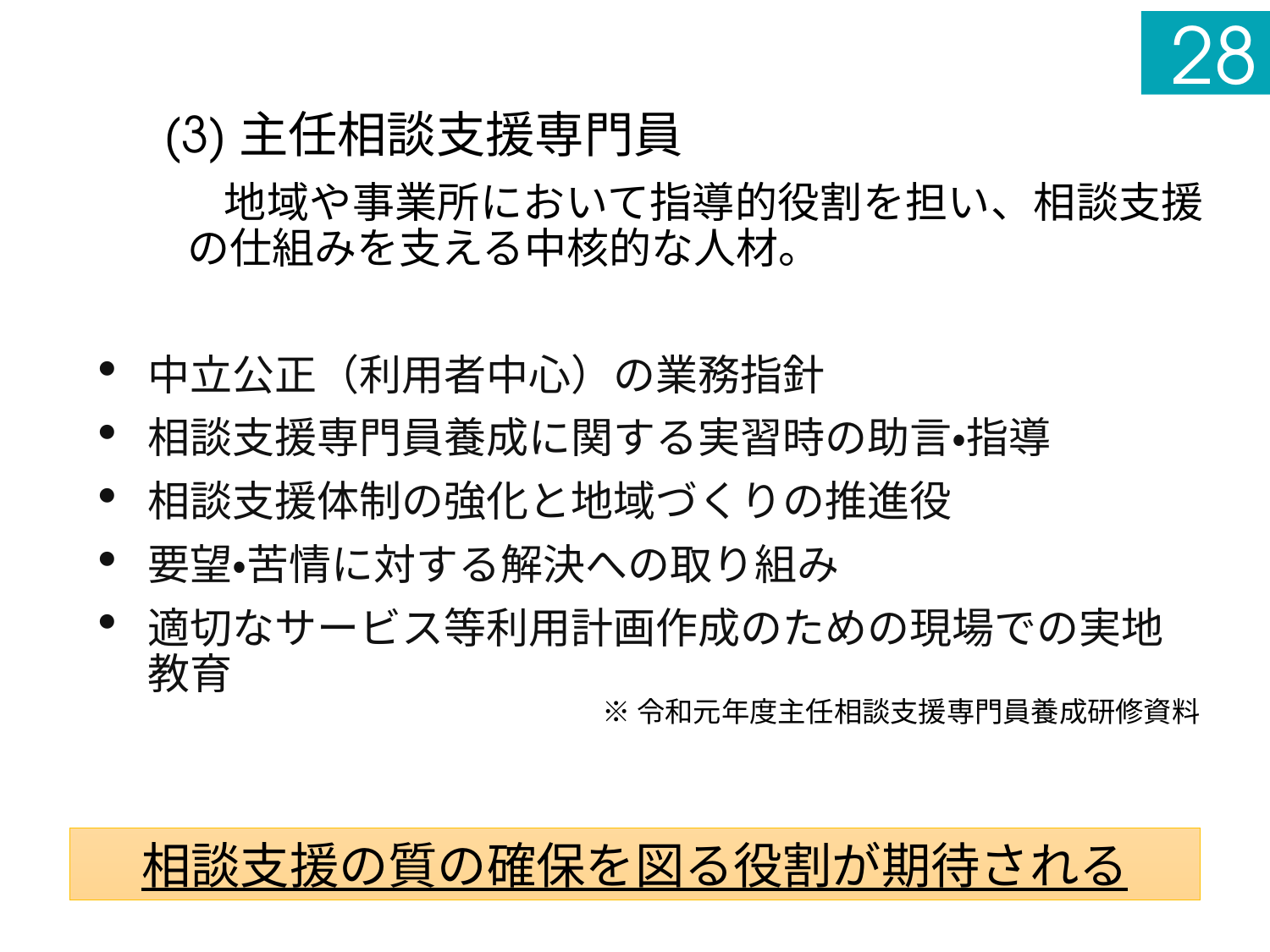

28
(3)主任相談支援専門員
地域や事業所において指導的役割を担い、相談支援の仕組みを支える中核的な人材。

中立公正（利用者中心）の業務指針
相談支援専門員養成に関する実習時の助言・指導
相談支援体制の強化と地域づくりの推進役
要望・苦情に対する解決への取り組み
適切なサービス等利用計画作成のための現場での実地教育
※令和元年度主任相談支援専門員養成研修資料
相談支援の質の確保を図る役割が期待される